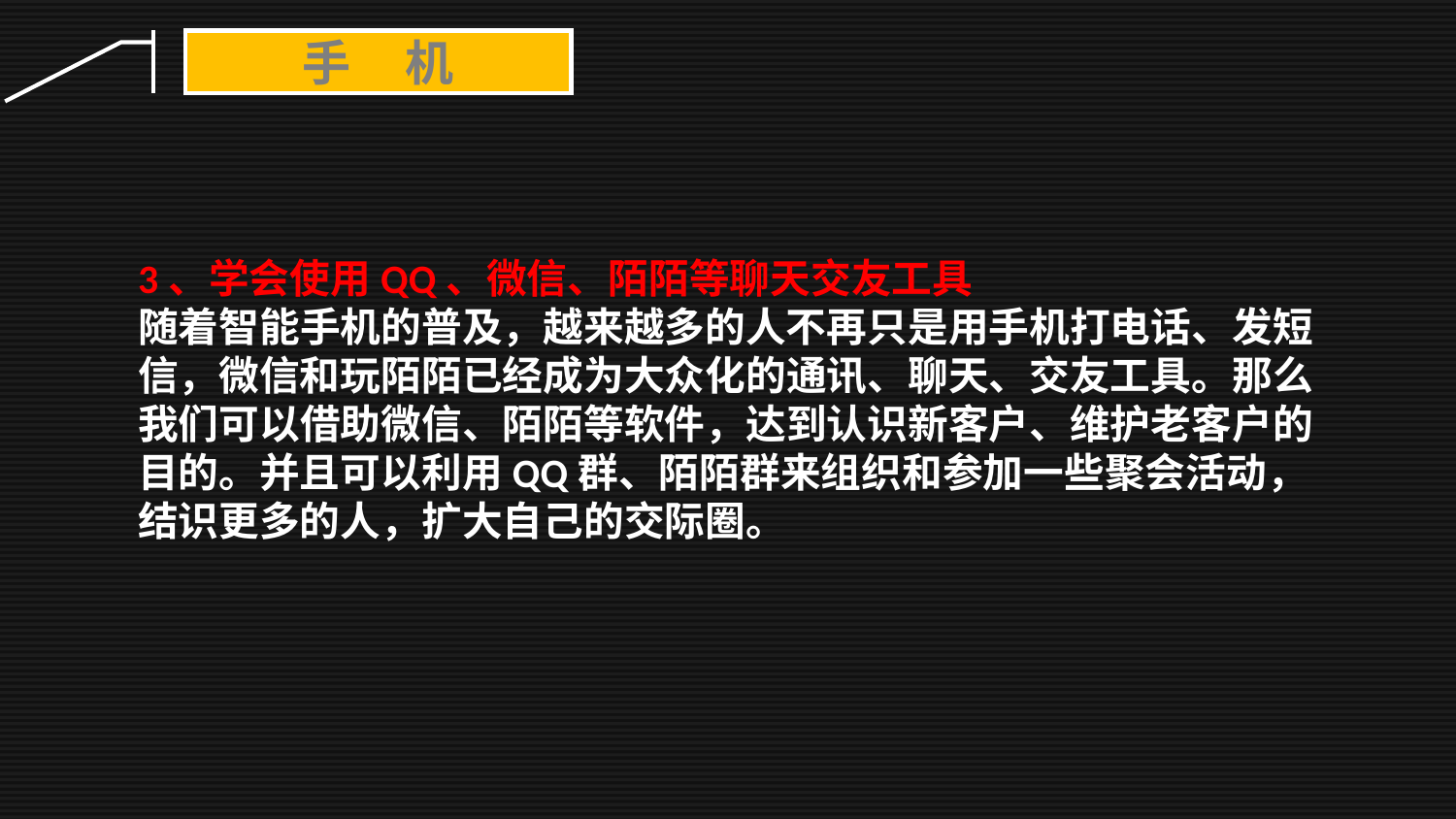

手     机
3、学会使用QQ、微信、陌陌等聊天交友工具
随着智能手机的普及，越来越多的人不再只是用手机打电话、发短信，微信和玩陌陌已经成为大众化的通讯、聊天、交友工具。那么我们可以借助微信、陌陌等软件，达到认识新客户、维护老客户的目的。并且可以利用QQ群、陌陌群来组织和参加一些聚会活动，结识更多的人，扩大自己的交际圈。